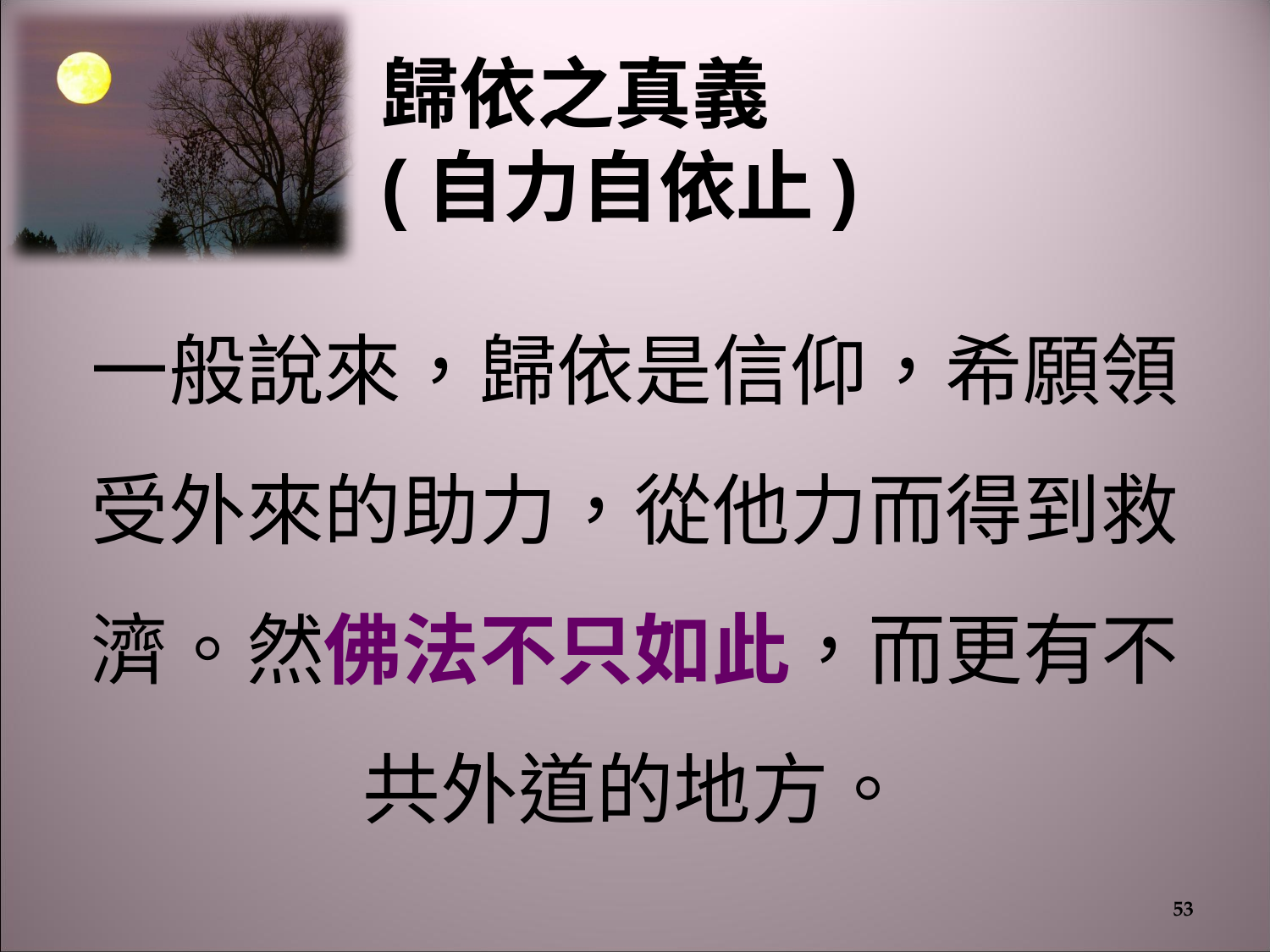

# 歸依之真義 (自力自依止)
一般說來，歸依是信仰，希願領受外來的助力，從他力而得到救濟。然佛法不只如此，而更有不共外道的地方。
53